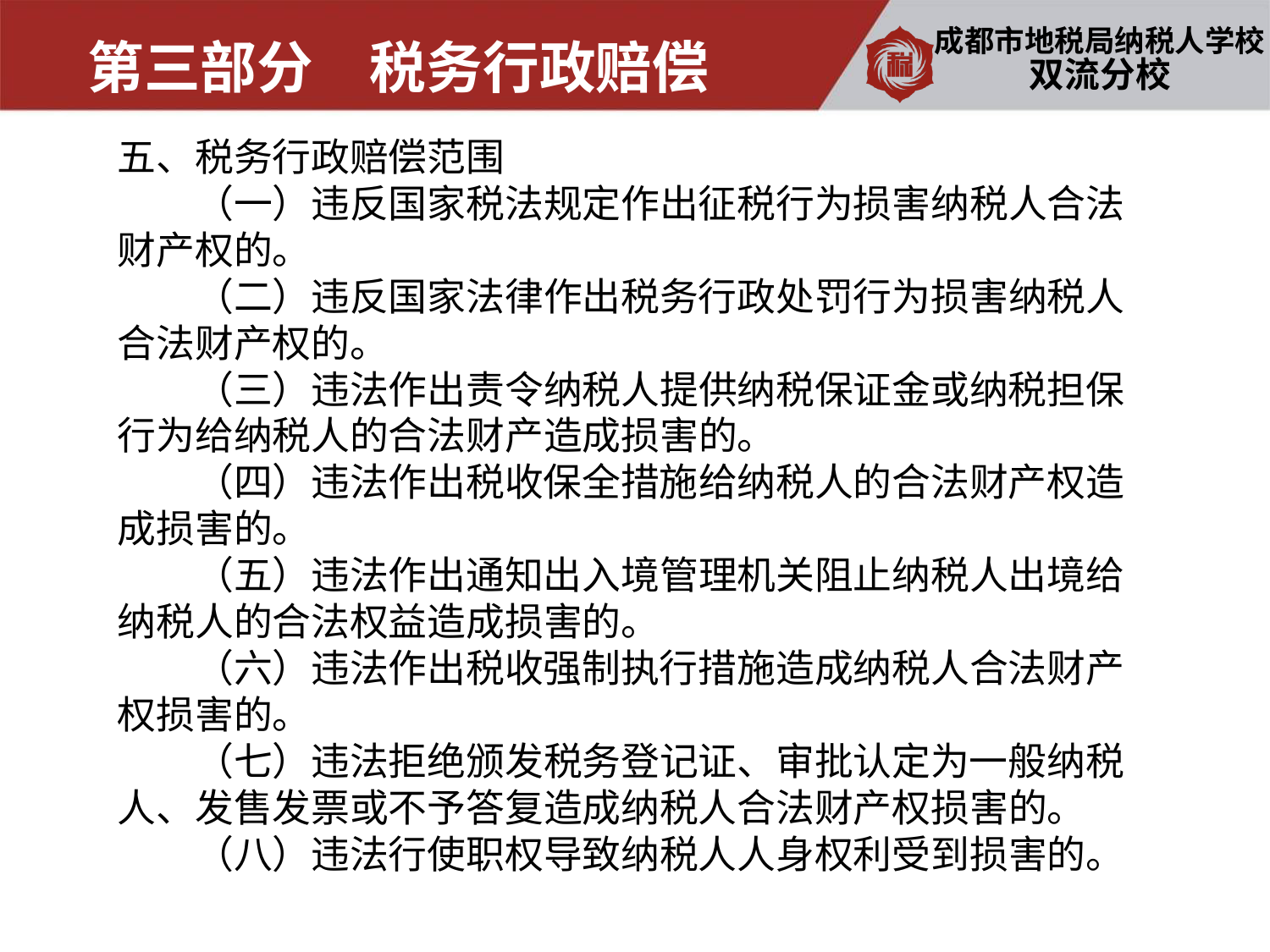

第三部分　税务行政赔偿
双流分校
五、税务行政赔偿范围
　　（一）违反国家税法规定作出征税行为损害纳税人合法财产权的。
　　（二）违反国家法律作出税务行政处罚行为损害纳税人合法财产权的。
　　（三）违法作出责令纳税人提供纳税保证金或纳税担保行为给纳税人的合法财产造成损害的。
　　（四）违法作出税收保全措施给纳税人的合法财产权造成损害的。
　　（五）违法作出通知出入境管理机关阻止纳税人出境给纳税人的合法权益造成损害的。
　　（六）违法作出税收强制执行措施造成纳税人合法财产权损害的。
　　（七）违法拒绝颁发税务登记证、审批认定为一般纳税人、发售发票或不予答复造成纳税人合法财产权损害的。
　　（八）违法行使职权导致纳税人人身权利受到损害的。